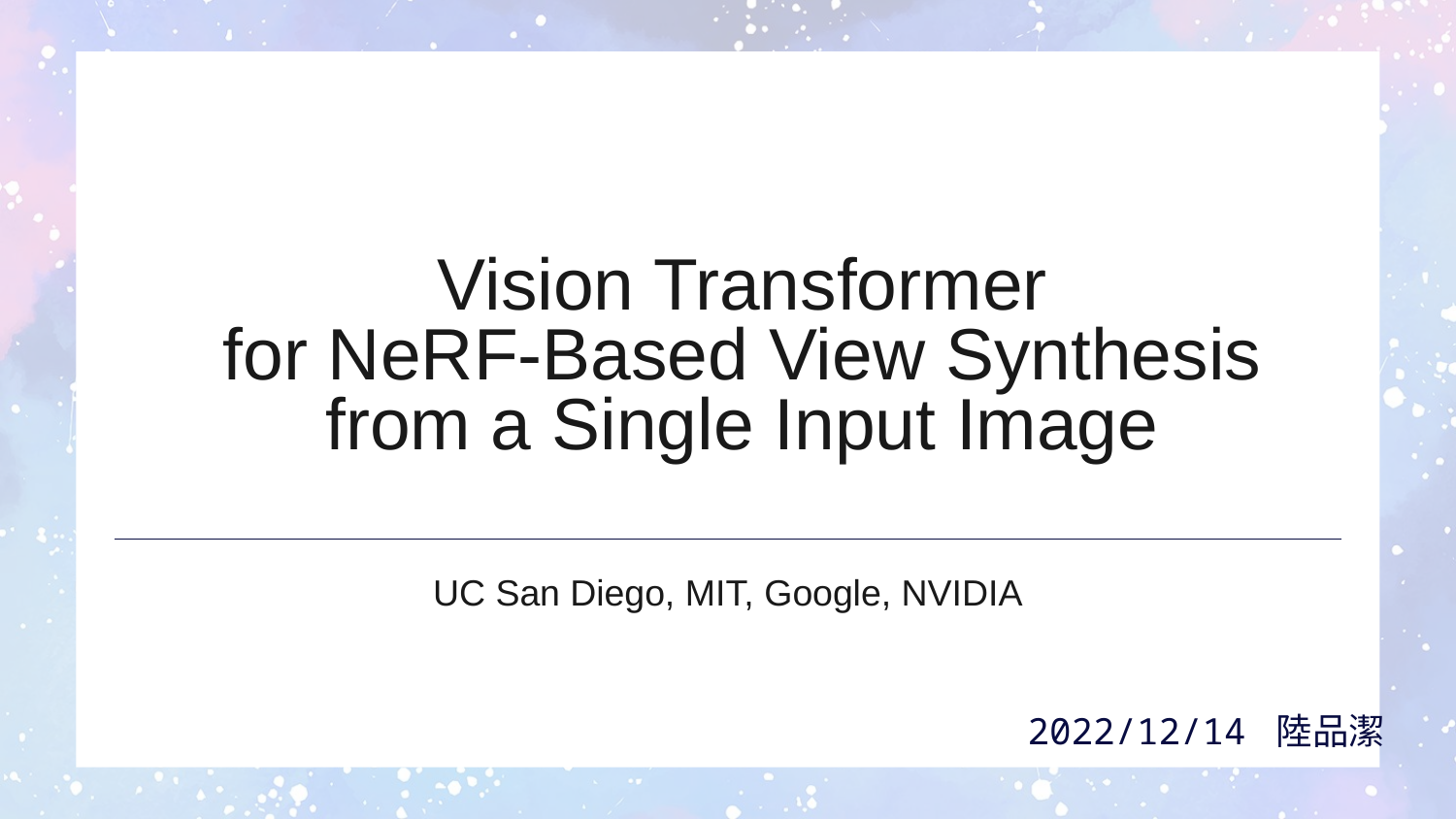

# Vision Transformer for NeRF-Based View Synthesis from a Single Input Image
UC San Diego, MIT, Google, NVIDIA
2022/12/14 陸品潔